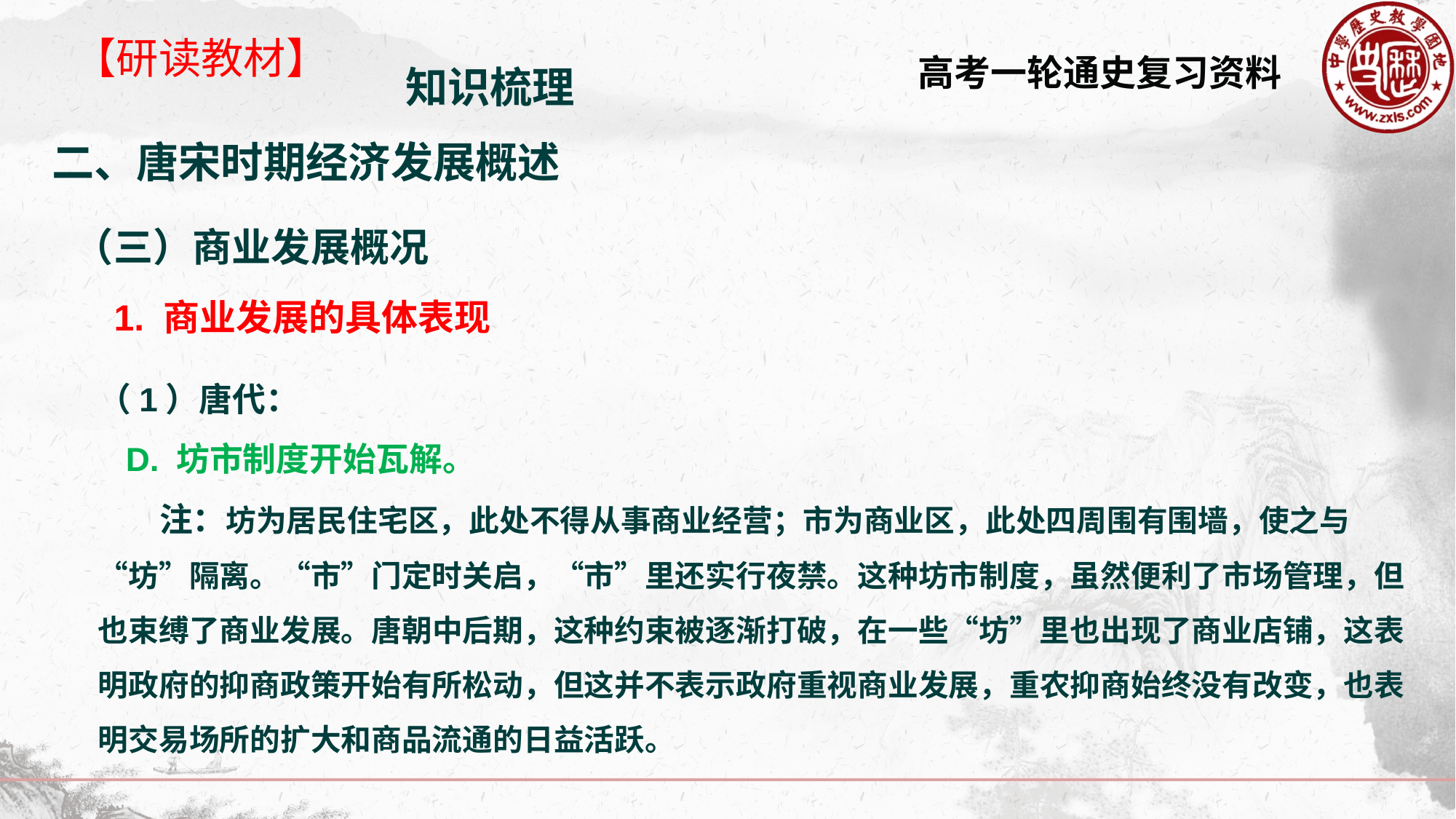

【研读教材】
知识梳理
二、唐宋时期经济发展概述
（三）商业发展概况
1. 商业发展的具体表现
（1）唐代：
   D. 坊市制度开始瓦解。
       注：坊为居民住宅区，此处不得从事商业经营；市为商业区，此处四周围有围墙，使之与“坊”隔离。“市”门定时关启，“市”里还实行夜禁。这种坊市制度，虽然便利了市场管理，但也束缚了商业发展。唐朝中后期，这种约束被逐渐打破，在一些“坊”里也出现了商业店铺，这表明政府的抑商政策开始有所松动，但这并不表示政府重视商业发展，重农抑商始终没有改变，也表明交易场所的扩大和商品流通的日益活跃。